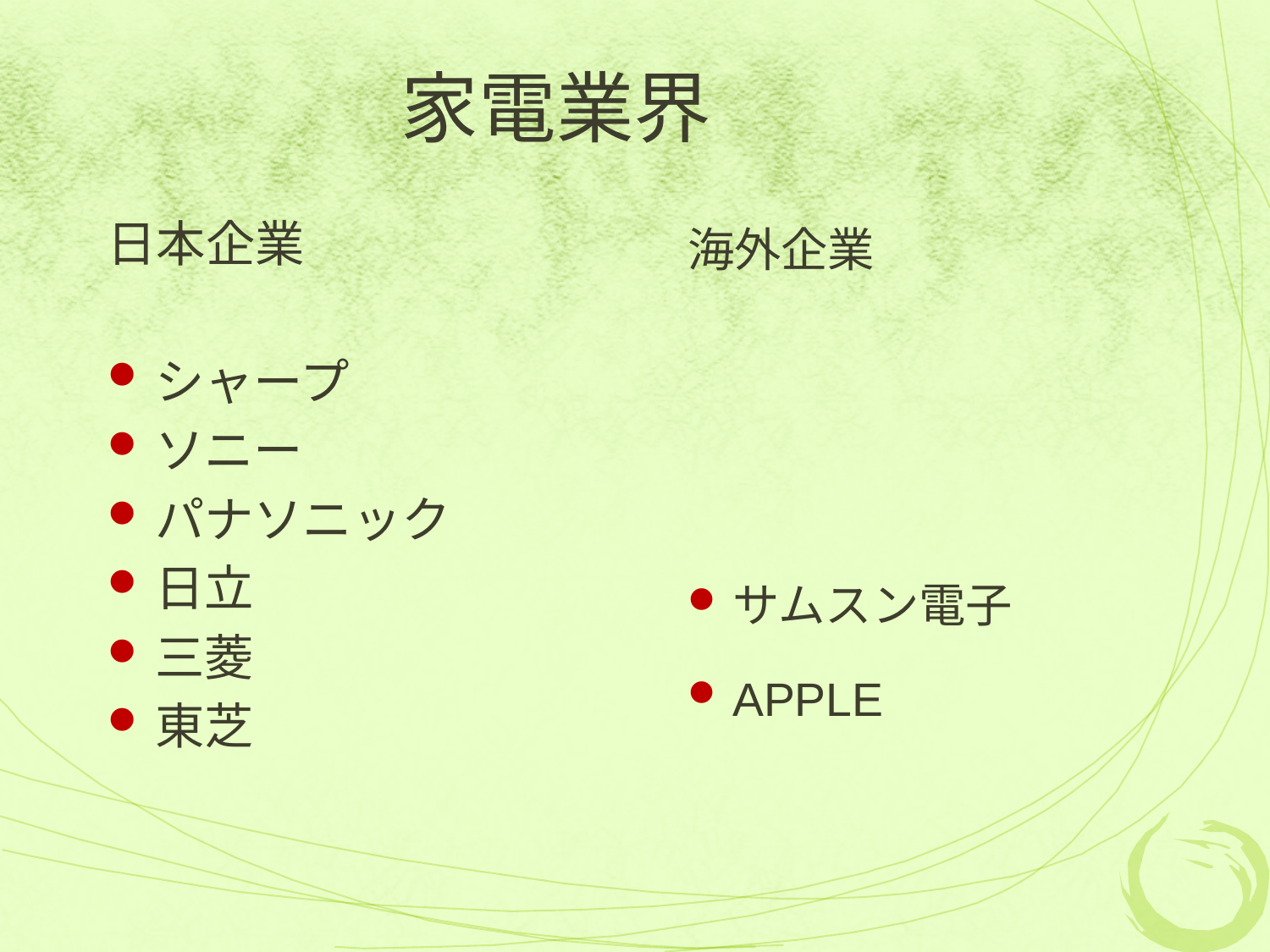

# 家電業界
海外企業

サムスン電子
APPLE
日本企業

シャープ
ソニー
パナソニック
日立
三菱
東芝